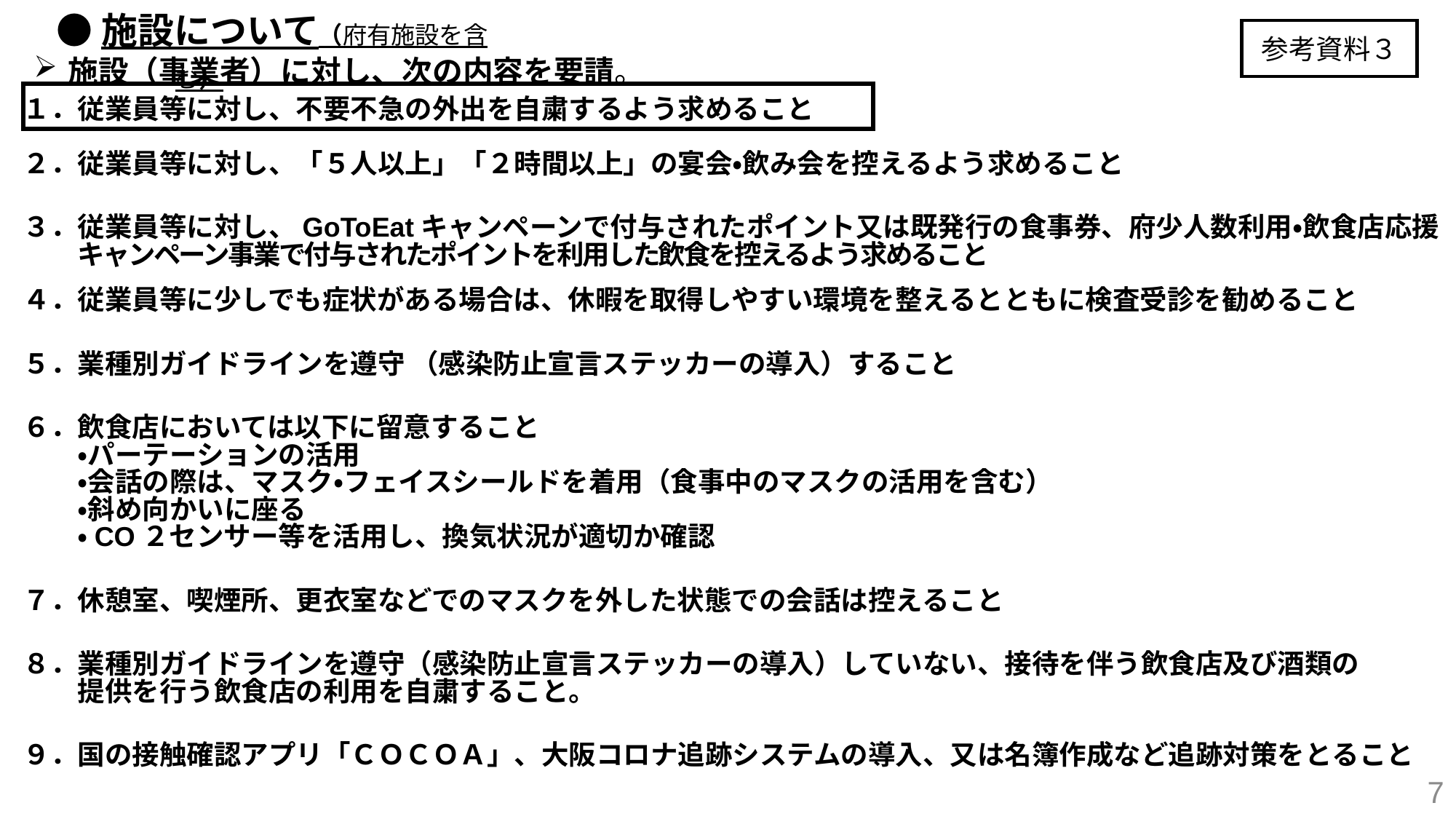

●施設について（府有施設を含む）
参考資料３
施設（事業者）に対し、次の内容を要請。

１．従業員等に対し、不要不急の外出を自粛するよう求めること

２．従業員等に対し、「５人以上」「２時間以上」の宴会・飲み会を控えるよう求めること

３．従業員等に対し、GoToEatキャンペーンで付与されたポイント又は既発行の食事券、府少人数利用・飲食店応援
　　キャンペーン事業で付与されたポイントを利用した飲食を控えるよう求めること

４．従業員等に少しでも症状がある場合は、休暇を取得しやすい環境を整えるとともに検査受診を勧めること

５．業種別ガイドラインを遵守 （感染防止宣言ステッカーの導入）すること

６．飲食店においては以下に留意すること
　　・パーテーションの活用
　　・会話の際は、マスク・フェイスシールドを着用（食事中のマスクの活用を含む）
　　・斜め向かいに座る
　　・CO２センサー等を活用し、換気状況が適切か確認

７．休憩室、喫煙所、更衣室などでのマスクを外した状態での会話は控えること

８．業種別ガイドラインを遵守（感染防止宣言ステッカーの導入）していない、接待を伴う飲食店及び酒類の
　　提供を行う飲食店の利用を自粛すること。

９．国の接触確認アプリ「ＣＯＣＯＡ」、大阪コロナ追跡システムの導入、又は名簿作成など追跡対策をとること
7